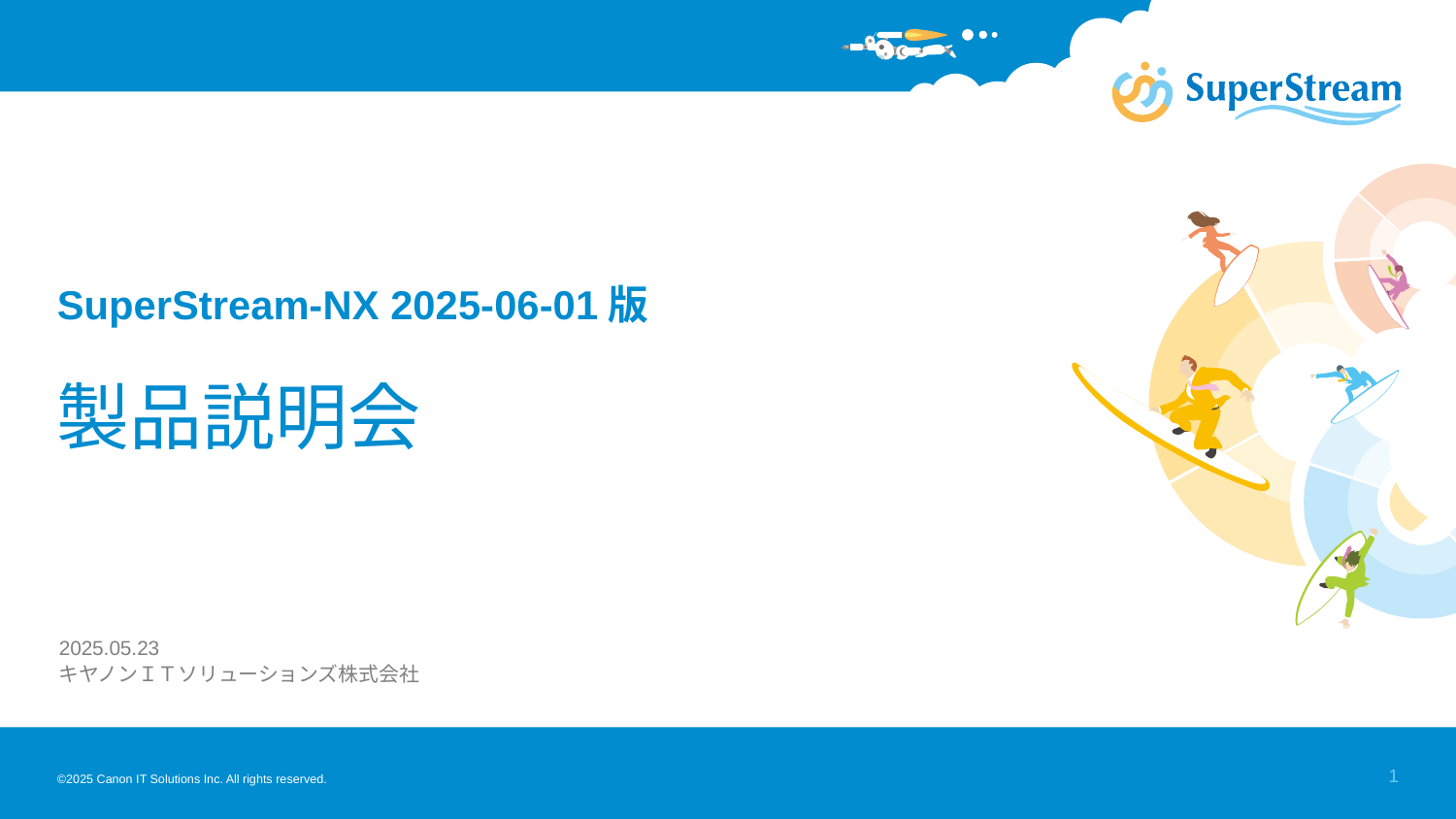

# SuperStream-NX 2025-06-01版 製品説明会
2025.05.23
キヤノンＩＴソリューションズ株式会社
©2025 Canon IT Solutions Inc. All rights reserved.
1